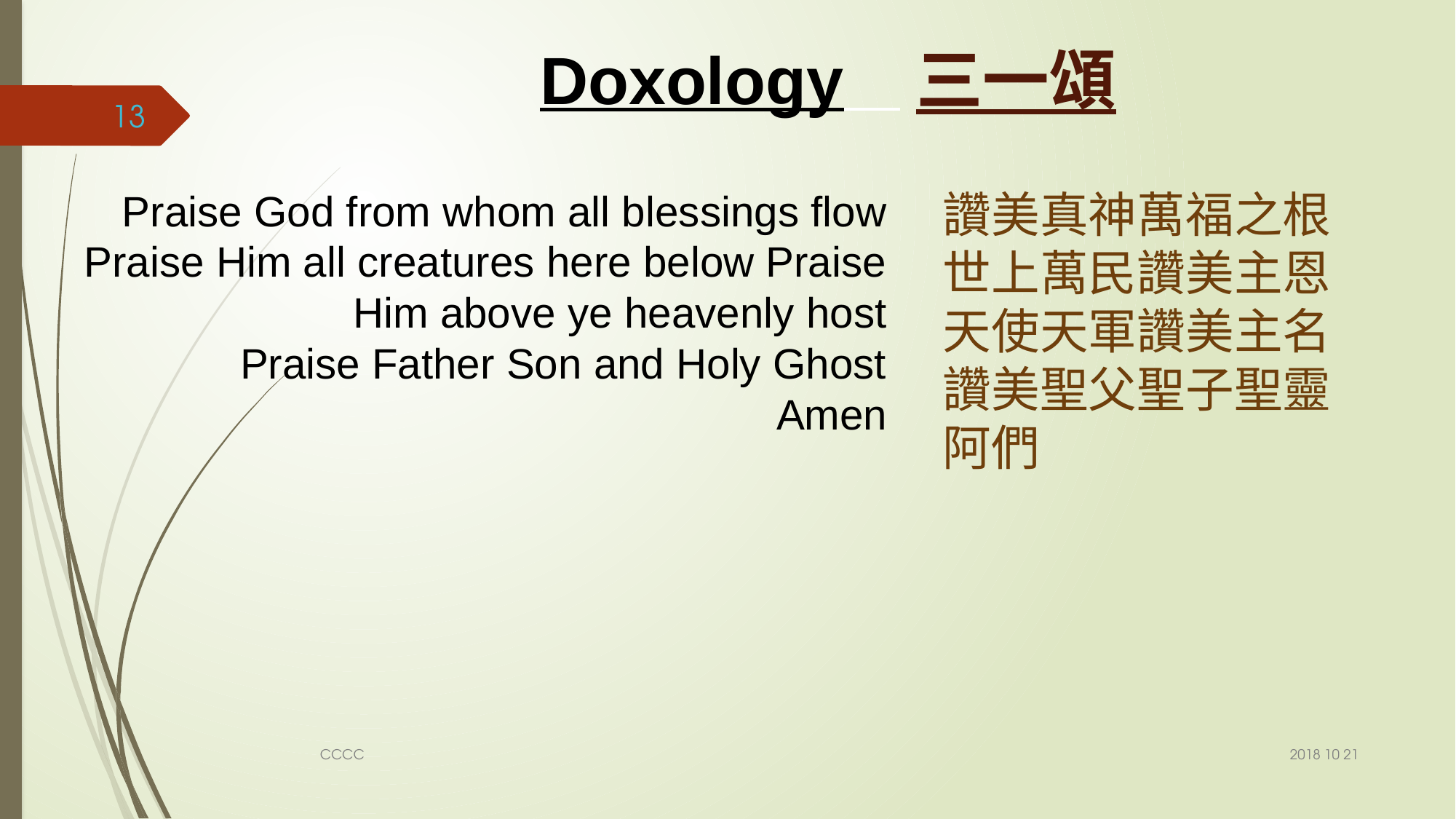

# Doxology   三一頌
13
Praise God from whom all blessings flow
Praise Him all creatures here below Praise Him above ye heavenly host
Praise Father Son and Holy Ghost
Amen
讚美真神萬福之根
世上萬民讚美主恩
天使天軍讚美主名
讚美聖父聖子聖靈
阿們
2018 10 21
CCCC